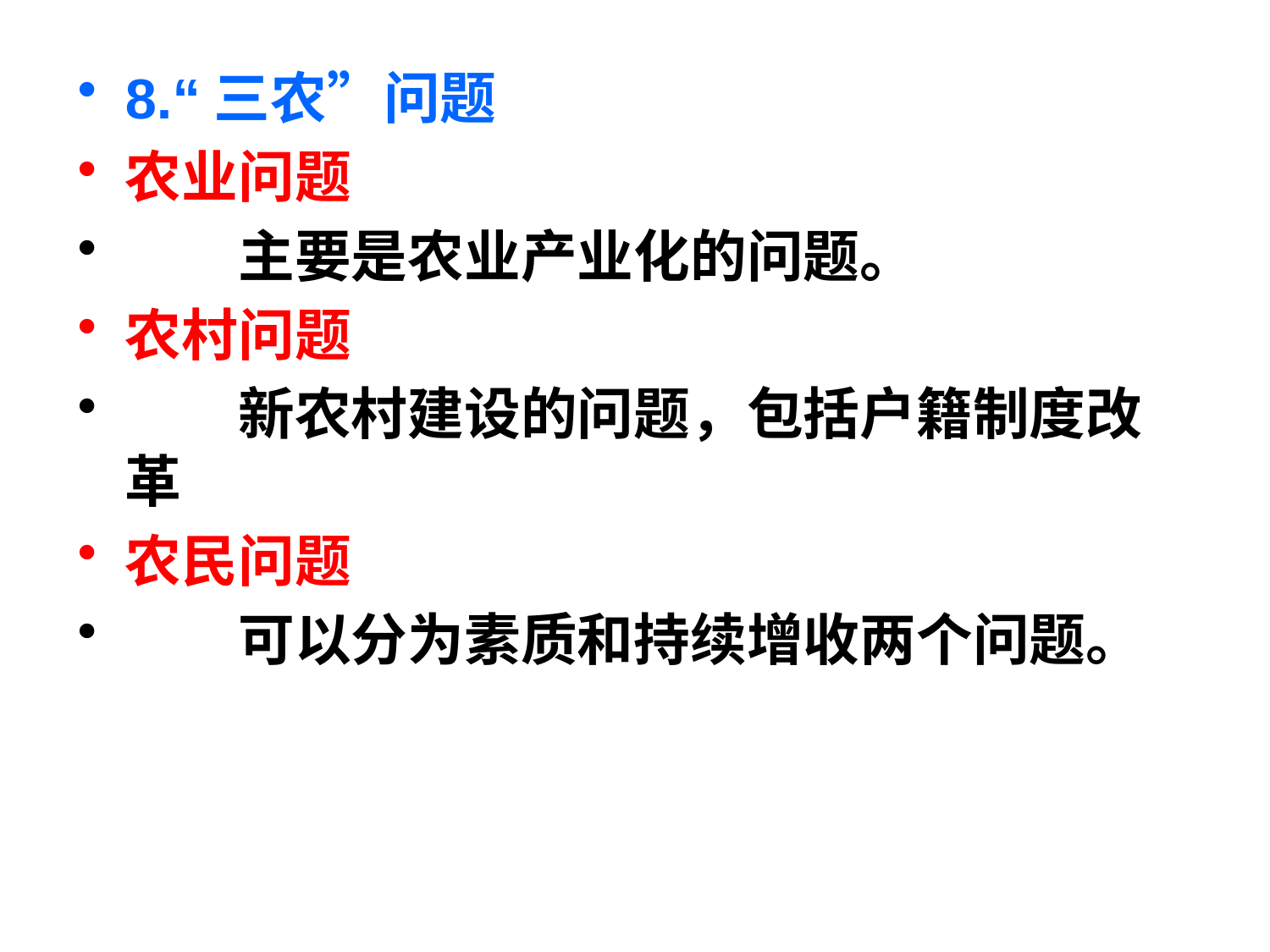

8.“三农”问题
农业问题
　　主要是农业产业化的问题。
农村问题
　　新农村建设的问题，包括户籍制度改革
农民问题
　　可以分为素质和持续增收两个问题。